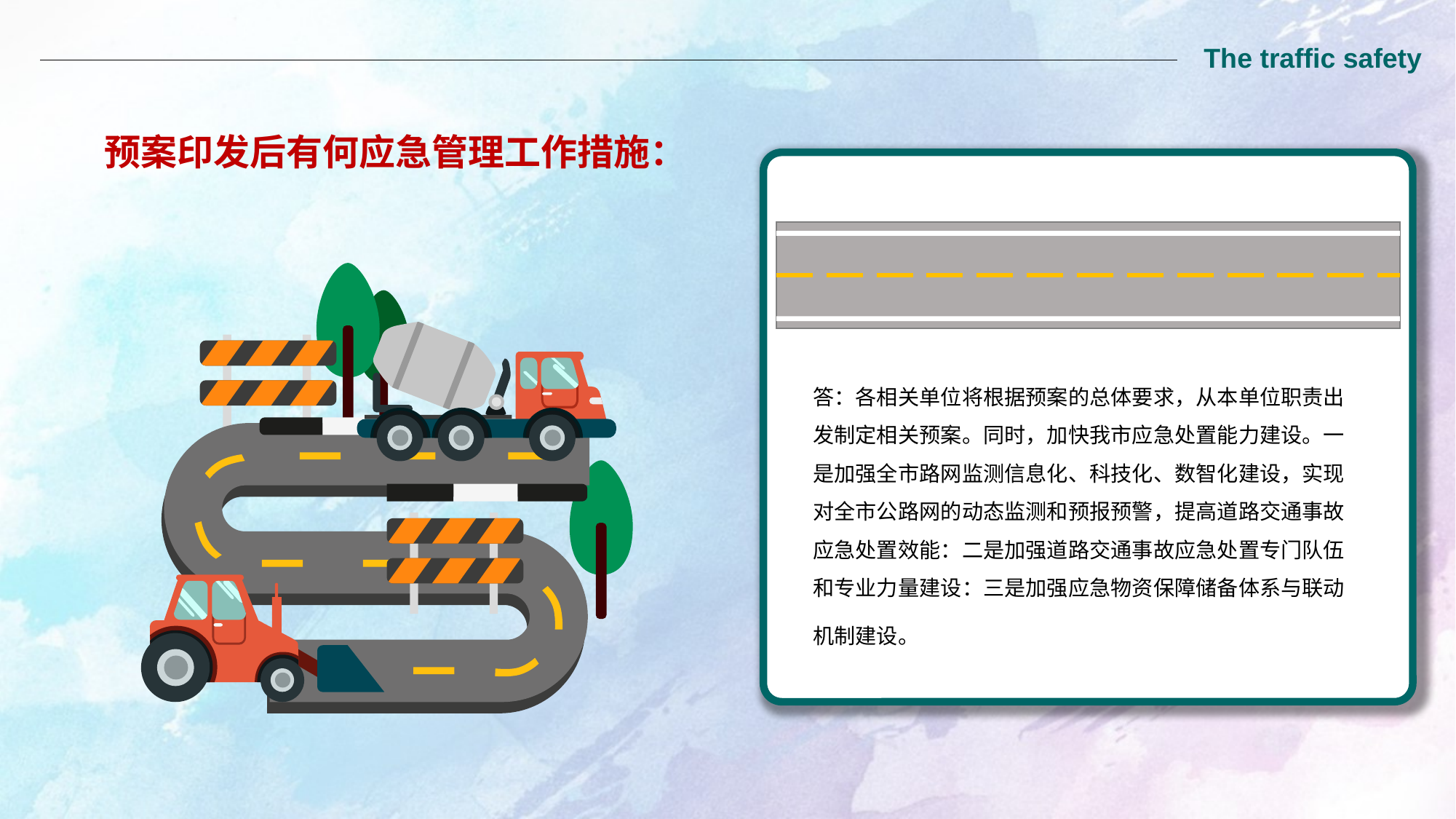

预案印发后有何应急管理工作措施：

答：各相关单位将根据预案的总体要求，从本单位职责出发制定相关预案。同时，加快我市应急处置能力建设。一是加强全市路网监测信息化、科技化、数智化建设，实现对全市公路网的动态监测和预报预警，提高道路交通事故应急处置效能：二是加强道路交通事故应急处置专门队伍和专业力量建设：三是加强应急物资保障储备体系与联动机制建设。